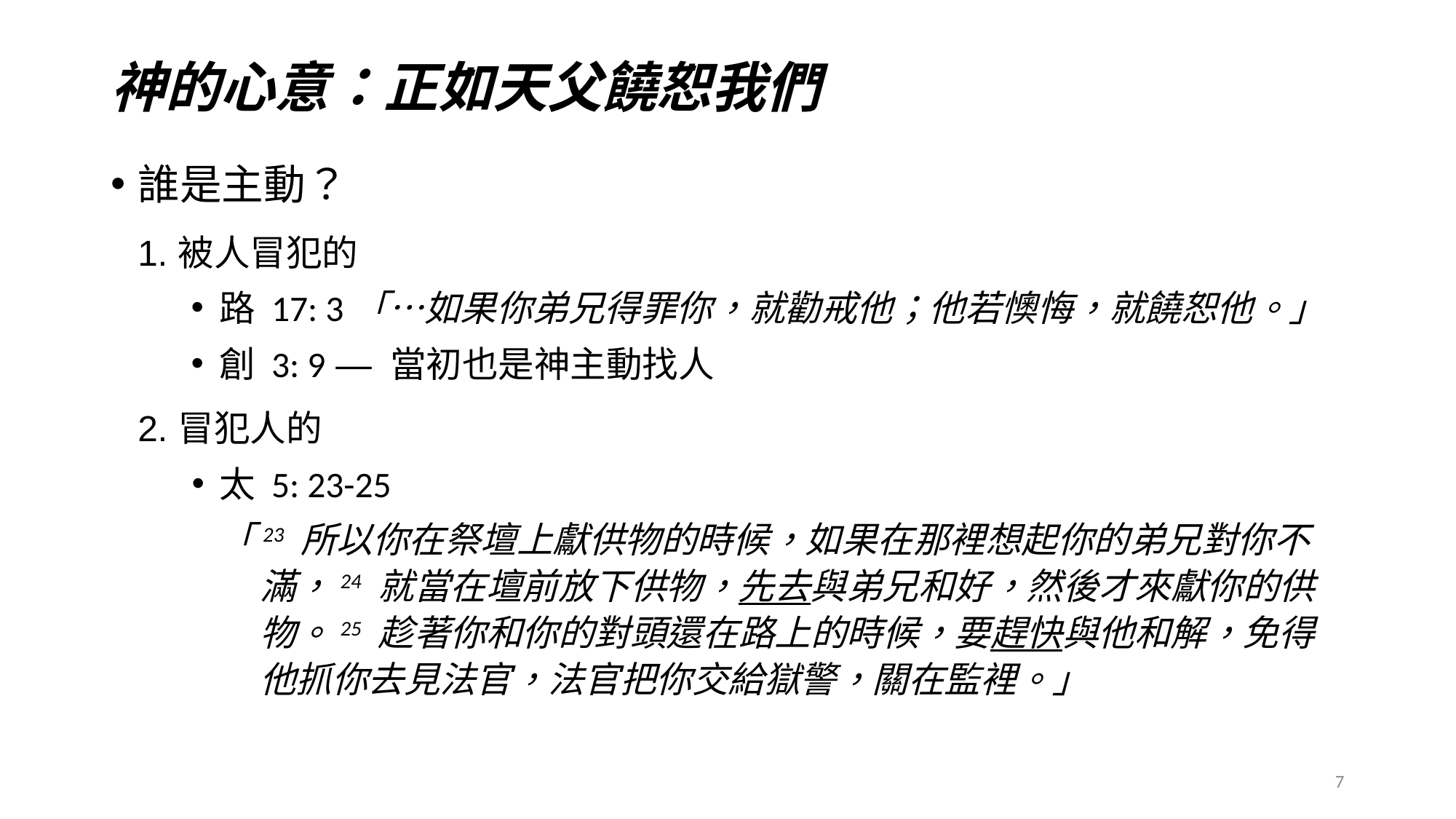

# 神的心意：正如天父饒恕我們
誰是主動？
被人冒犯的
路 17: 3「…如果你弟兄得罪你，就勸戒他；他若懊悔，就饒恕他。」
創 3: 9 — 當初也是神主動找人
冒犯人的
太 5: 23-25
「23 所以你在祭壇上獻供物的時候，如果在那裡想起你的弟兄對你不滿，24 就當在壇前放下供物，先去與弟兄和好，然後才來獻你的供物。25 趁著你和你的對頭還在路上的時候，要趕快與他和解，免得他抓你去見法官，法官把你交給獄警，關在監裡。」

7